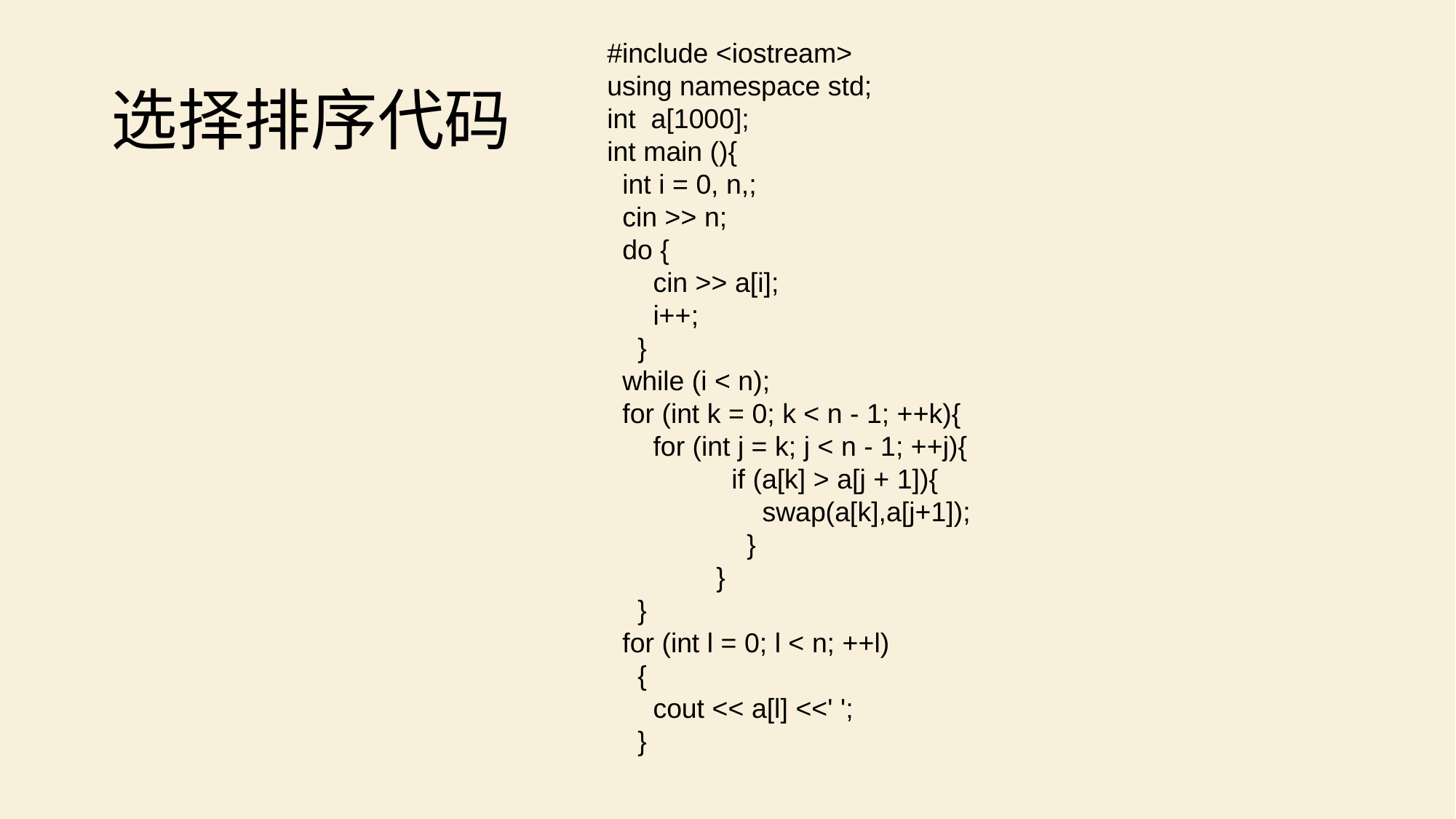

#include <iostream>
using namespace std;
int  a[1000];
int main (){
  int i = 0, n,;
  cin >> n;
  do {
      cin >> a[i];
      i++;
    }
  while (i < n);
  for (int k = 0; k < n - 1; ++k){
      for (int j = k; j < n - 1; ++j){
	  if (a[k] > a[j + 1]){
	      swap(a[k],a[j+1]);
	    }
	}
    }
  for (int l = 0; l < n; ++l)
    {
      cout << a[l] <<' ';
    }
# 选择排序代码